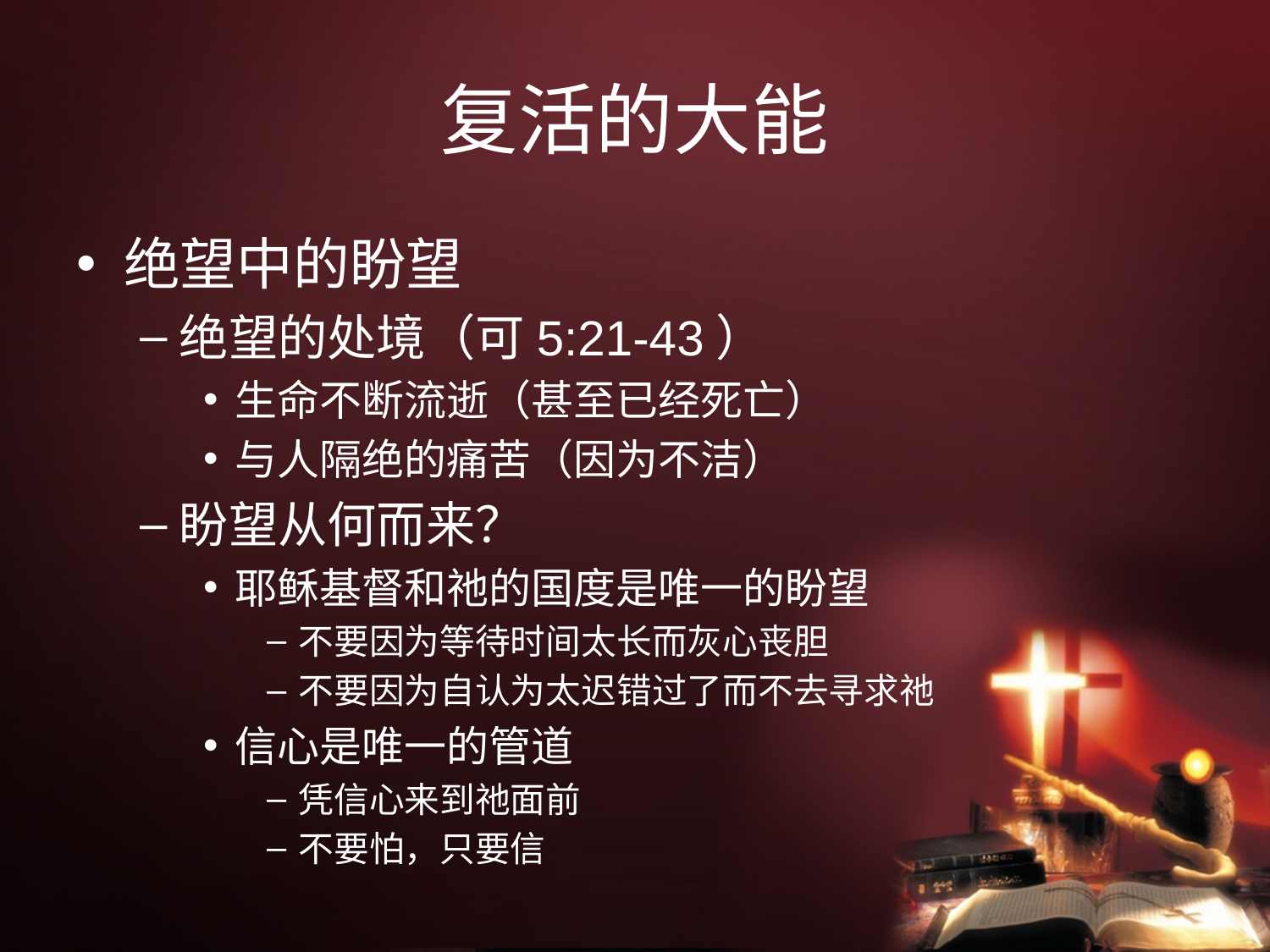

# 复活的大能
绝望中的盼望
绝望的处境（可5:21-43）
生命不断流逝（甚至已经死亡）
与人隔绝的痛苦（因为不洁）
盼望从何而来？
耶稣基督和祂的国度是唯一的盼望
不要因为等待时间太长而灰心丧胆
不要因为自认为太迟错过了而不去寻求祂
信心是唯一的管道
凭信心来到祂面前
不要怕，只要信